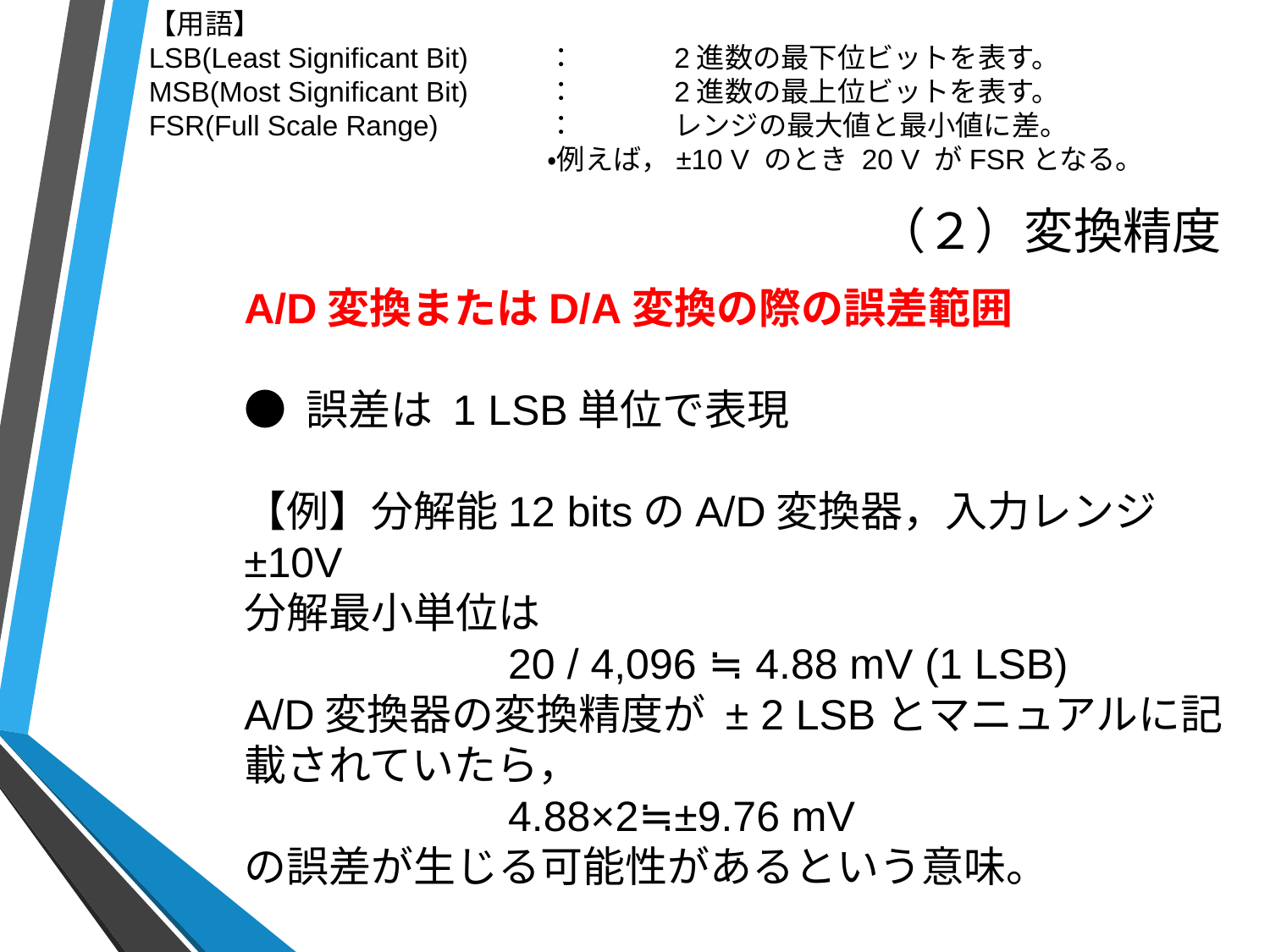

【用語】
LSB(Least Significant Bit)	：	2進数の最下位ビットを表す。
MSB(Most Significant Bit) 	：	2進数の最上位ビットを表す。
FSR(Full Scale Range)	：	レンジの最大値と最小値に差。
	・例えば，±10 V のとき 20 V がFSRとなる。
# （２）変換精度
A/D変換またはD/A変換の際の誤差範囲

● 誤差は 1 LSB単位で表現

【例】分解能12 bitsのA/D変換器，入力レンジ±10V
分解最小単位は
　　　　　　20 / 4,096 ≒ 4.88 mV (1 LSB)
A/D変換器の変換精度が ± 2 LSBとマニュアルに記載されていたら，
　　　　　　4.88×2≒±9.76 mV
の誤差が生じる可能性があるという意味。